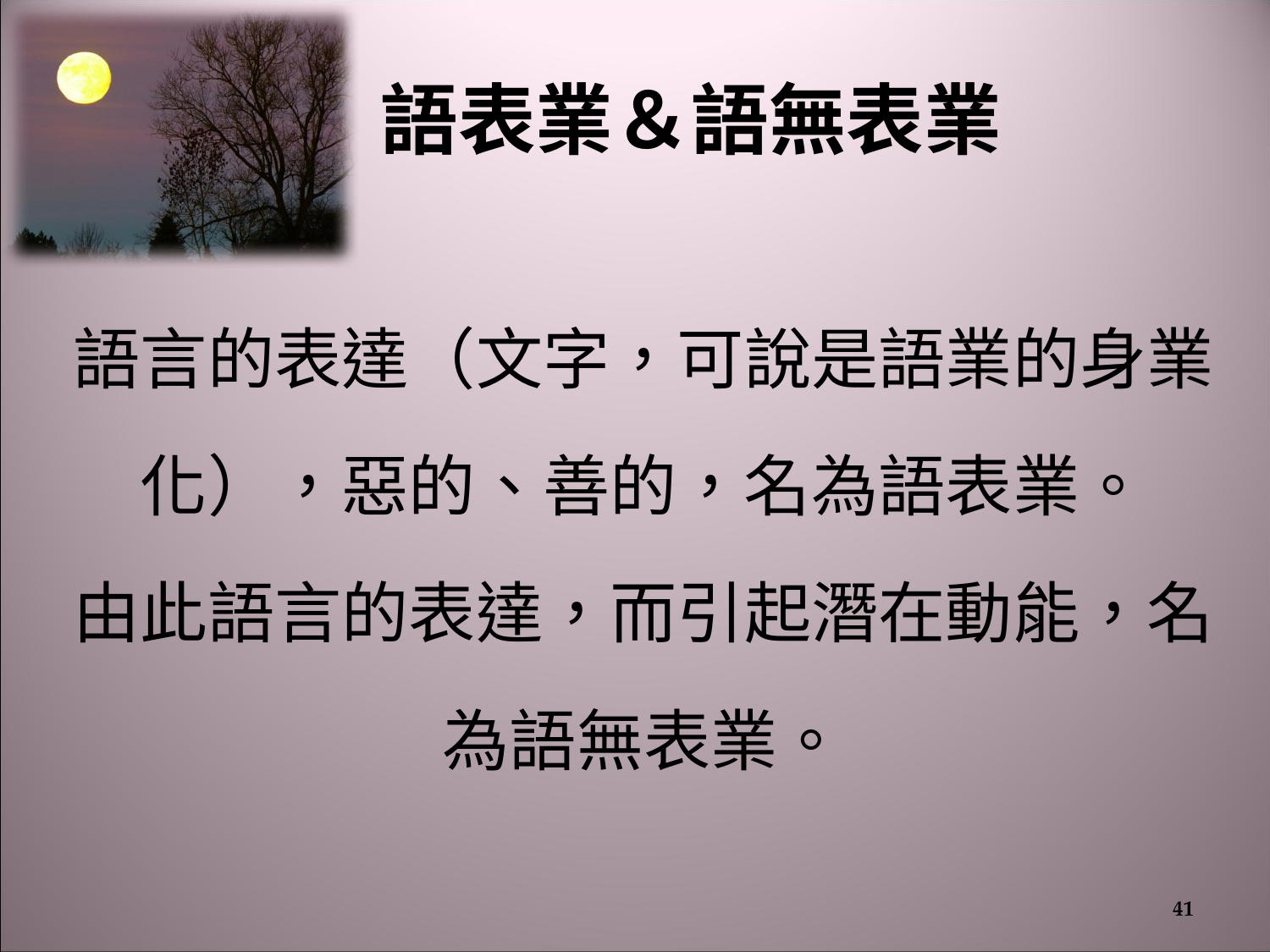

# 語表業＆語無表業
語言的表達（文字，可說是語業的身業化），惡的、善的，名為語表業。
由此語言的表達，而引起潛在動能，名為語無表業。

41